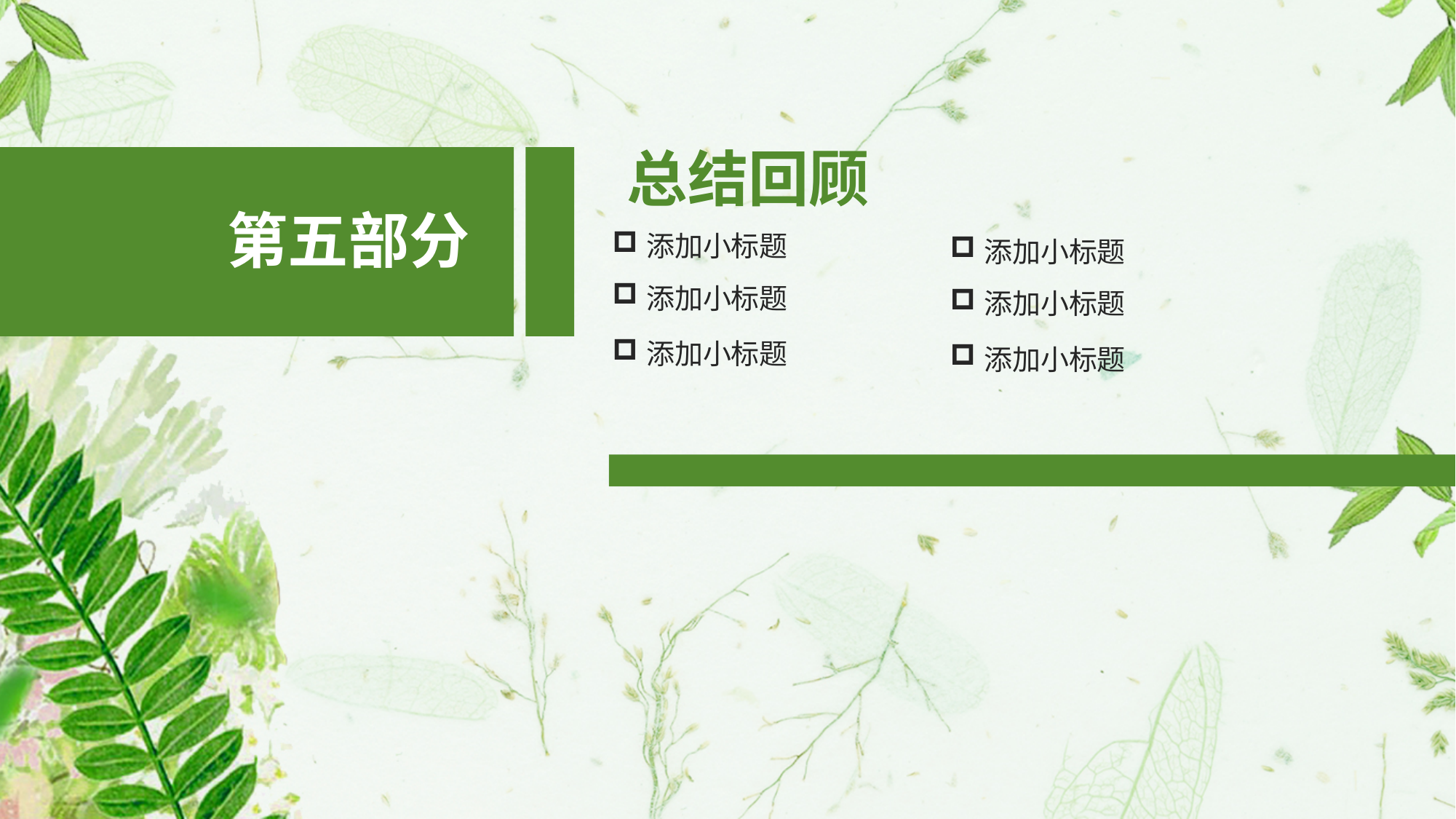

总结回顾

第五部分
添加小标题
添加小标题
添加小标题
添加小标题
添加小标题
添加小标题